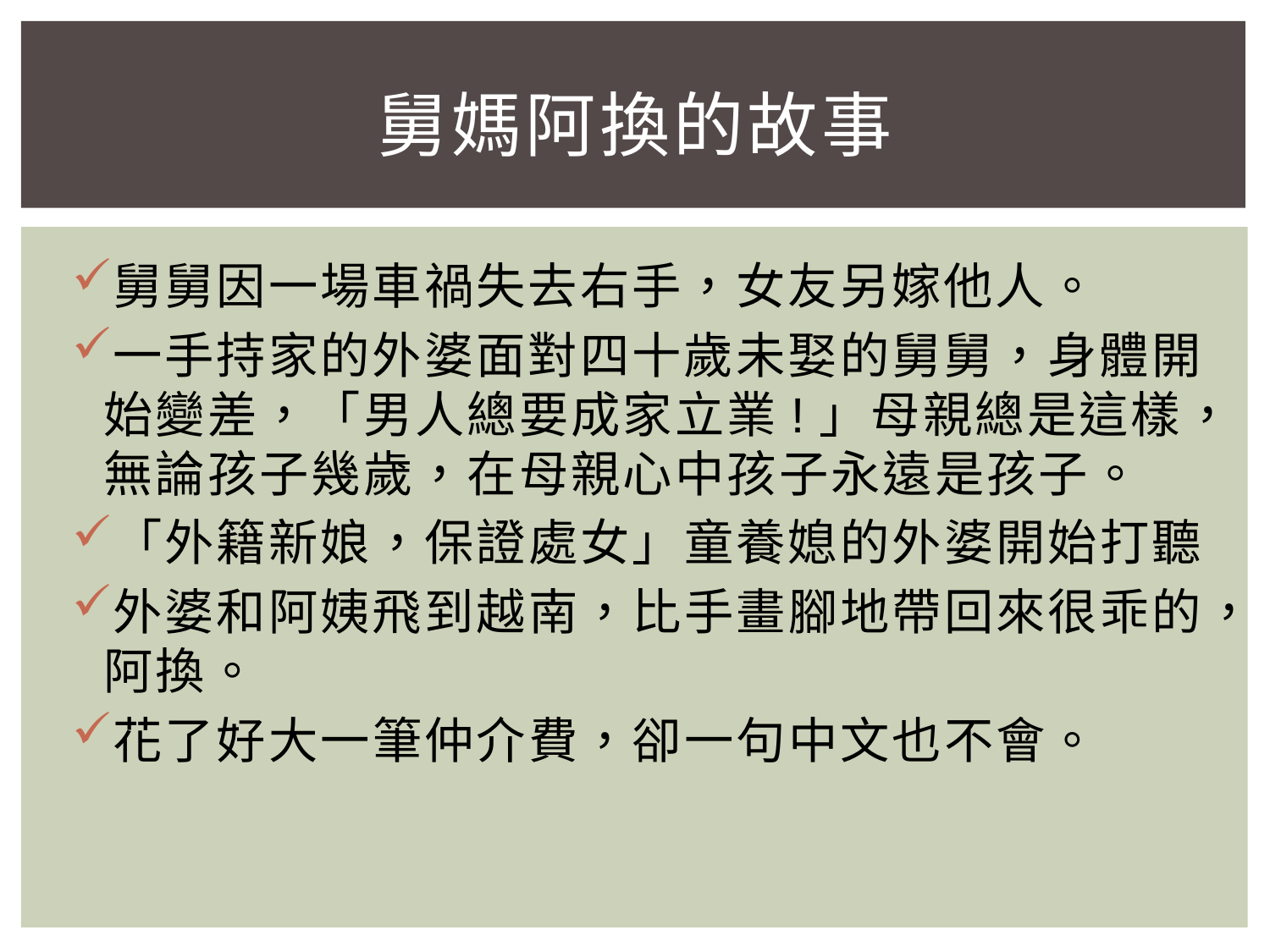

# 舅媽阿換的故事
舅舅因一場車禍失去右手，女友另嫁他人。
一手持家的外婆面對四十歲未娶的舅舅，身體開始變差，「男人總要成家立業!」母親總是這樣，無論孩子幾歲，在母親心中孩子永遠是孩子。
「外籍新娘，保證處女」童養媳的外婆開始打聽
外婆和阿姨飛到越南，比手畫腳地帶回來很乖的，阿換。
花了好大一筆仲介費，卻一句中文也不會。